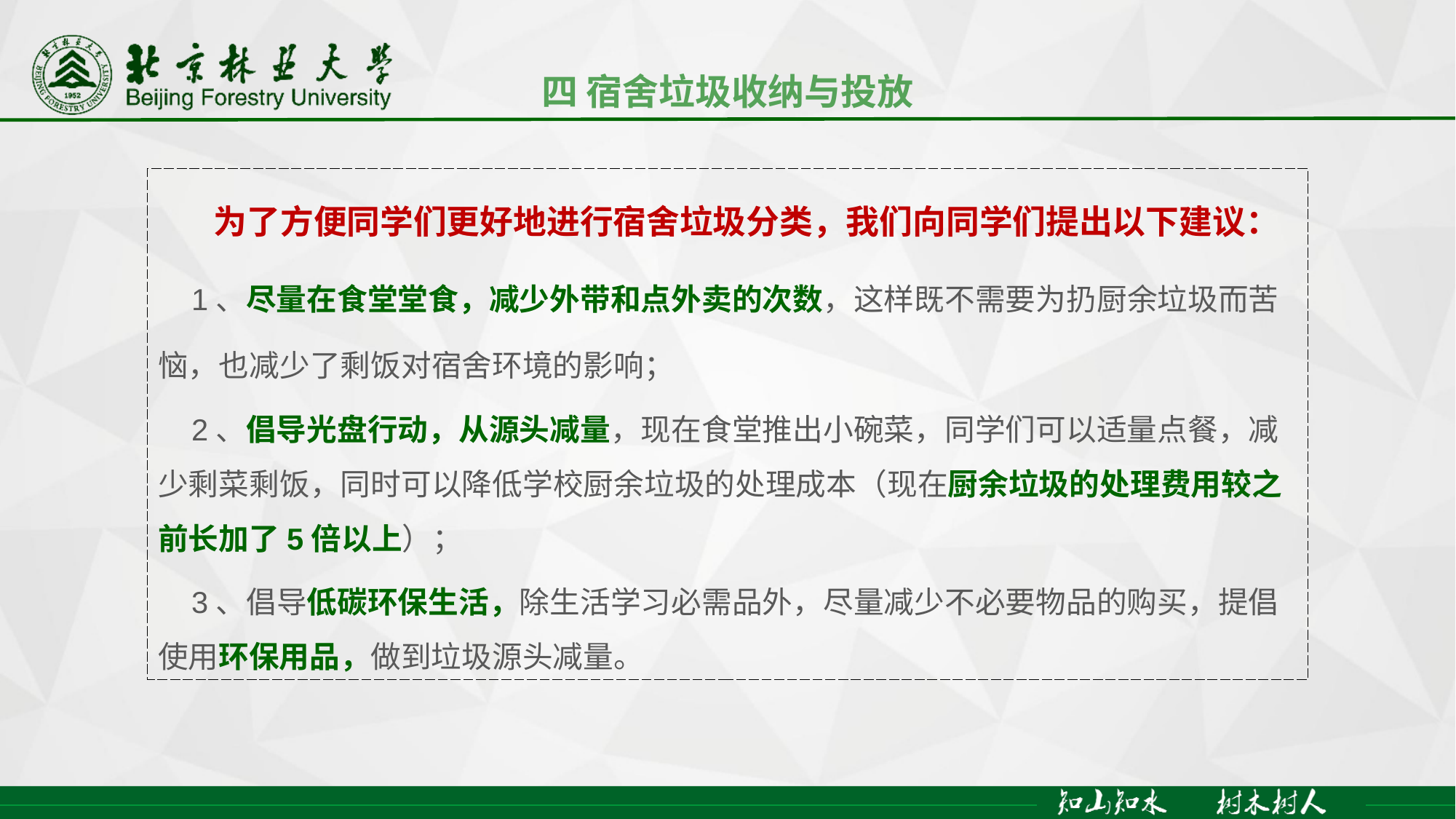

四 宿舍垃圾收纳与投放
       为了方便同学们更好地进行宿舍垃圾分类，我们向同学们提出以下建议：
    1、尽量在食堂堂食，减少外带和点外卖的次数，这样既不需要为扔厨余垃圾而苦恼，也减少了剩饭对宿舍环境的影响；
    2、倡导光盘行动，从源头减量，现在食堂推出小碗菜，同学们可以适量点餐，减少剩菜剩饭，同时可以降低学校厨余垃圾的处理成本（现在厨余垃圾的处理费用较之前长加了5倍以上）；
    3、倡导低碳环保生活，除生活学习必需品外，尽量减少不必要物品的购买，提倡使用环保用品，做到垃圾源头减量。